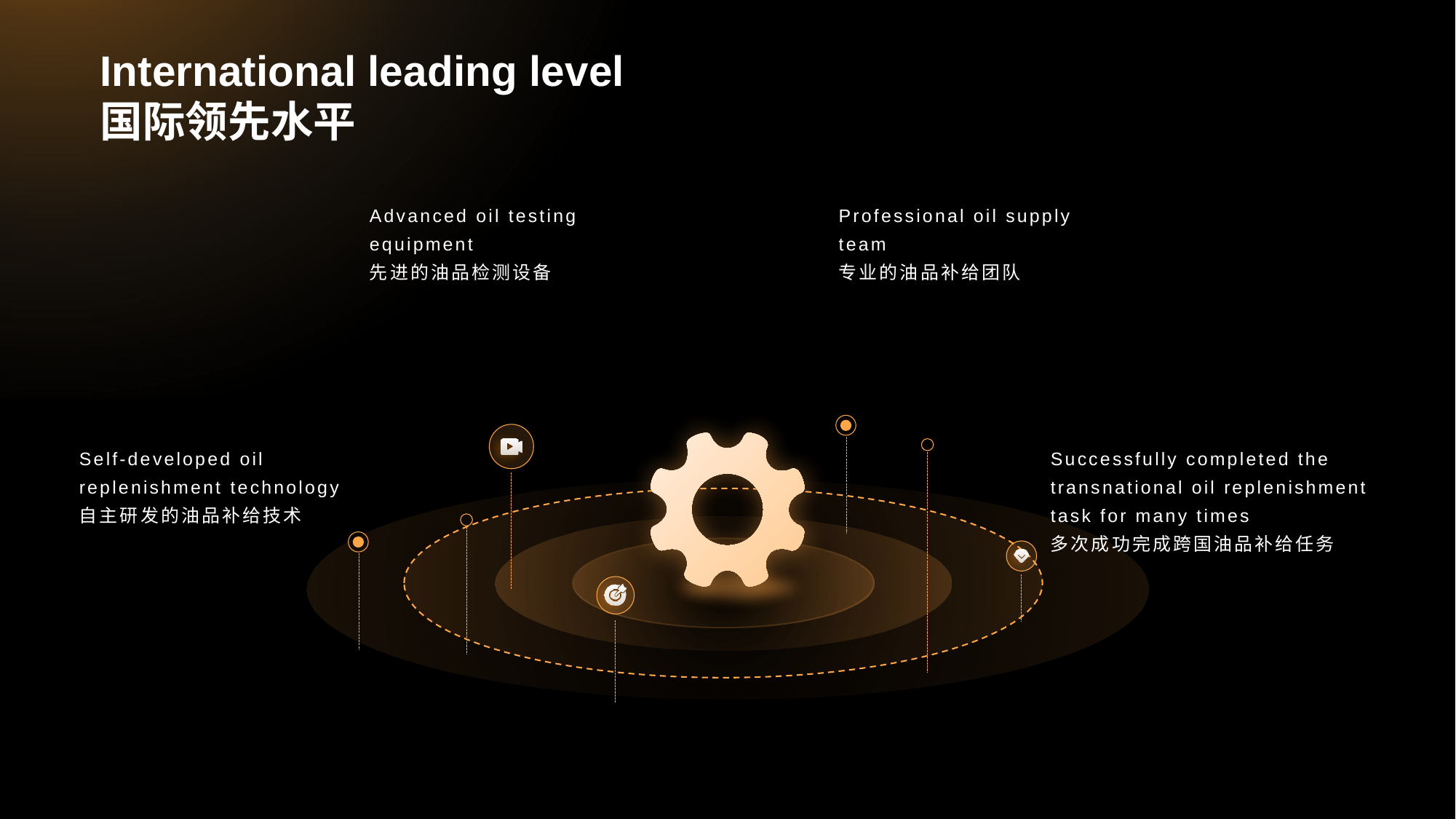

# International leading level 国际领先水平
Advanced oil testing equipment
先进的油品检测设备
Professional oil supply team
专业的油品补给团队

Self-developed oil replenishment technology
自主研发的油品补给技术
Successfully completed the transnational oil replenishment task for many times
多次成功完成跨国油品补给任务